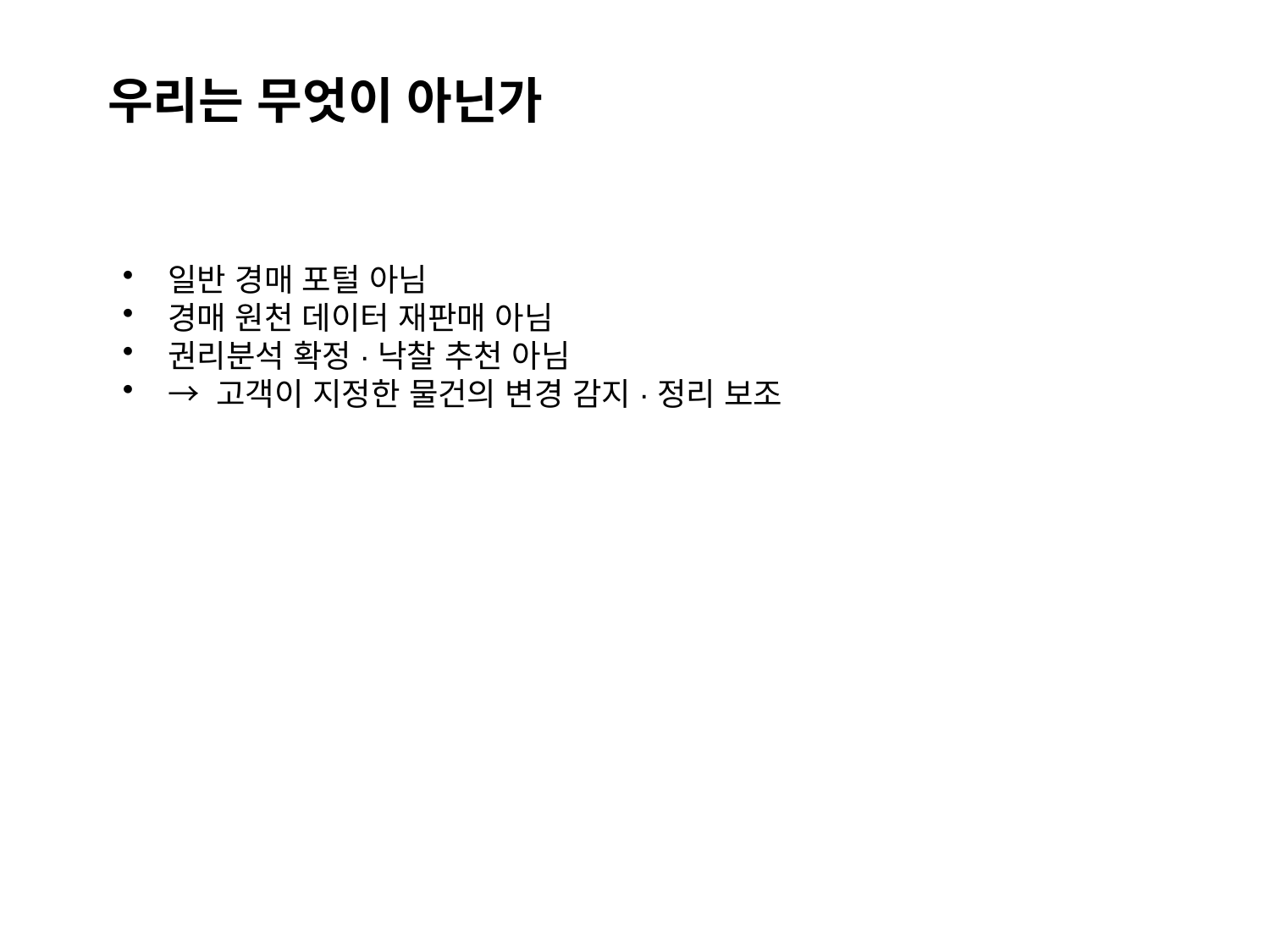

# 우리는 무엇이 아닌가
일반 경매 포털 아님
경매 원천 데이터 재판매 아님
권리분석 확정·낙찰 추천 아님
→ 고객이 지정한 물건의 변경 감지·정리 보조